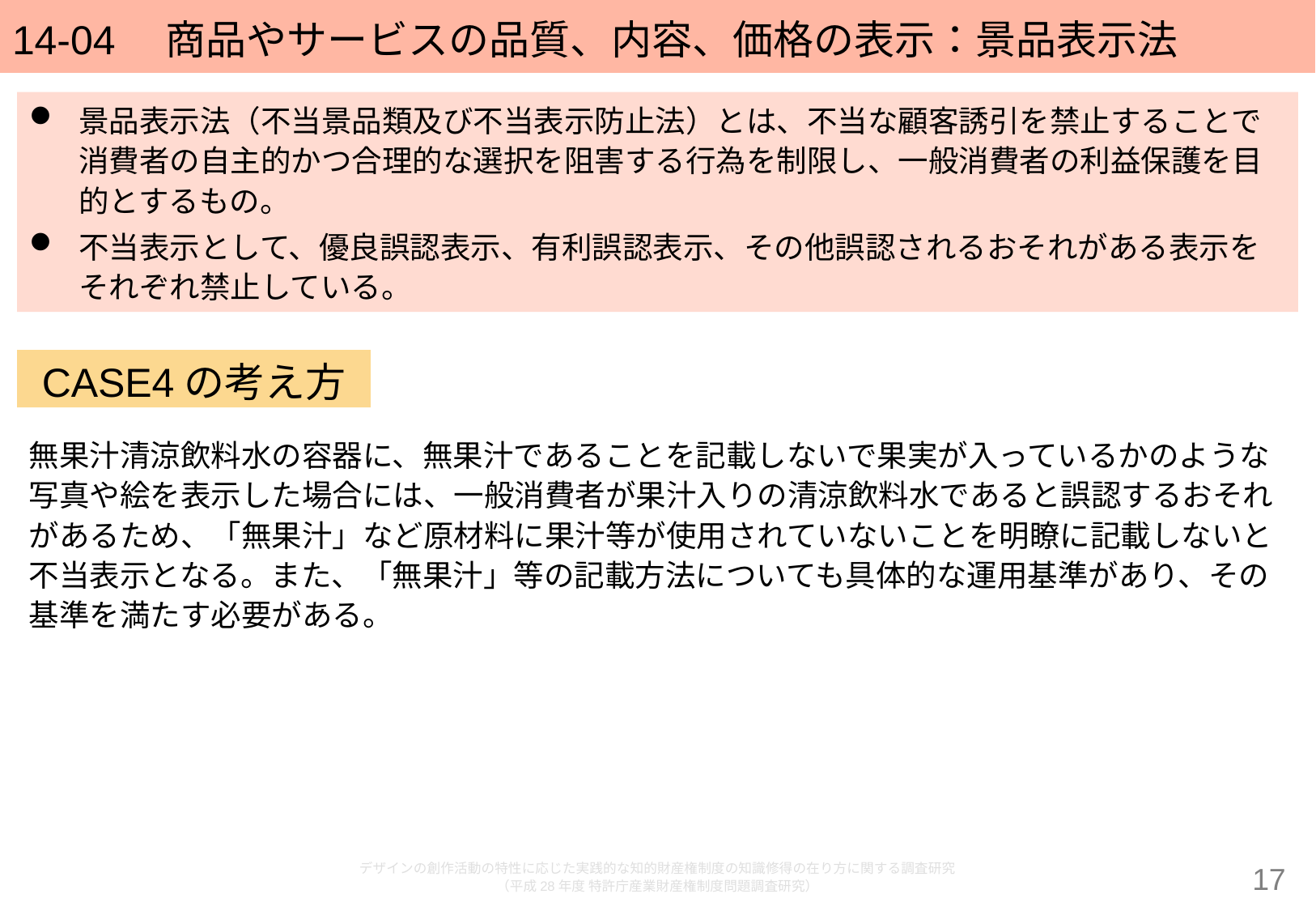

# 14-04　商品やサービスの品質、内容、価格の表示：景品表示法
景品表示法（不当景品類及び不当表示防止法）とは、不当な顧客誘引を禁止することで消費者の自主的かつ合理的な選択を阻害する行為を制限し、一般消費者の利益保護を目的とするもの。
不当表示として、優良誤認表示、有利誤認表示、その他誤認されるおそれがある表示をそれぞれ禁止している。
CASE4の考え方
無果汁清涼飲料水の容器に、無果汁であることを記載しないで果実が入っているかのような写真や絵を表示した場合には、一般消費者が果汁入りの清涼飲料水であると誤認するおそれがあるため、「無果汁」など原材料に果汁等が使用されていないことを明瞭に記載しないと不当表示となる。また、「無果汁」等の記載方法についても具体的な運用基準があり、その基準を満たす必要がある。
デザインの創作活動の特性に応じた実践的な知的財産権制度の知識修得の在り方に関する調査研究
（平成28年度 特許庁産業財産権制度問題調査研究）
17